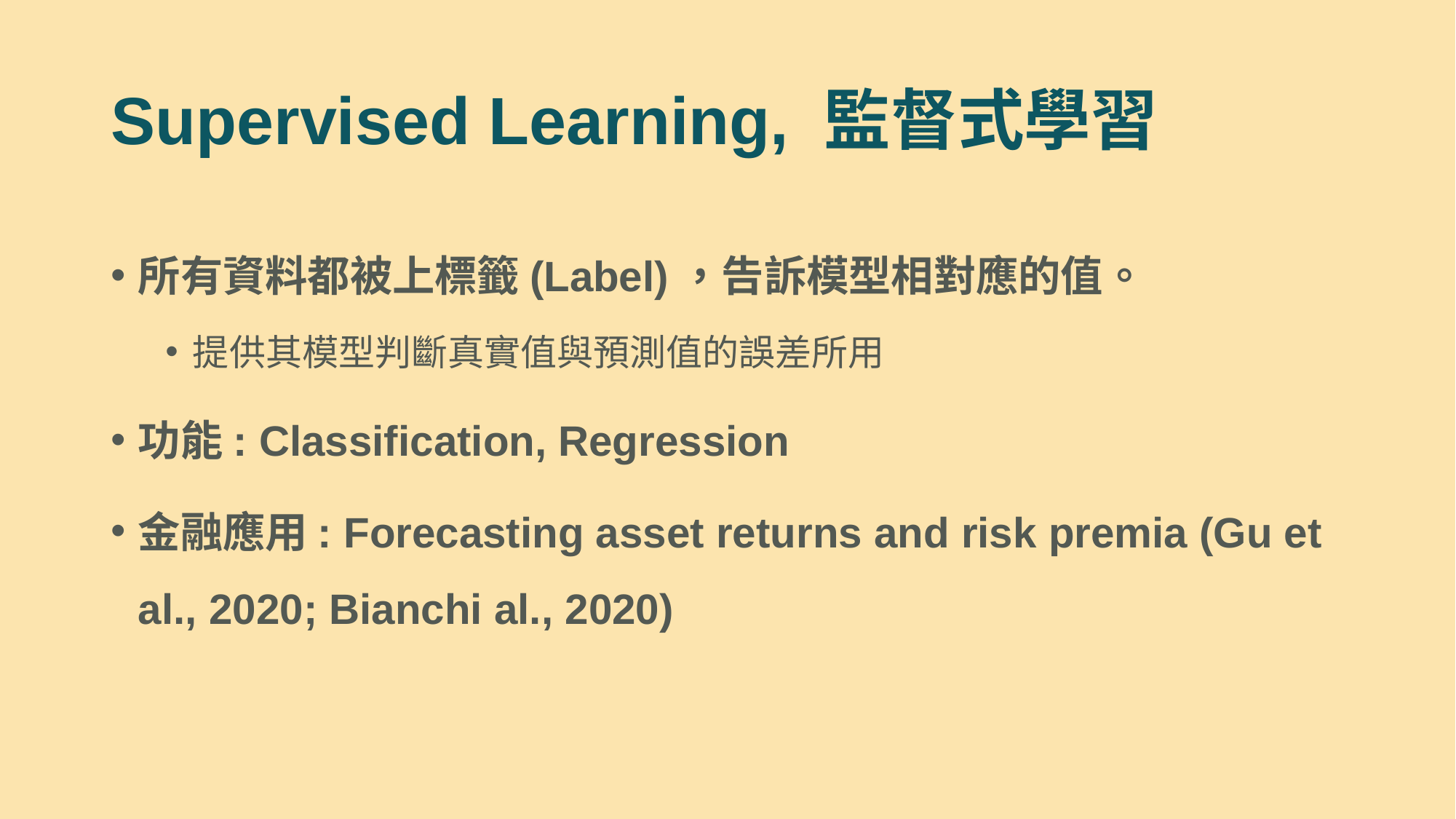

# Supervised Learning, 監督式學習
所有資料都被上標籤(Label)，告訴模型相對應的值。
提供其模型判斷真實值與預測值的誤差所用
功能: Classification, Regression
金融應用: Forecasting asset returns and risk premia (Gu et al., 2020; Bianchi al., 2020)